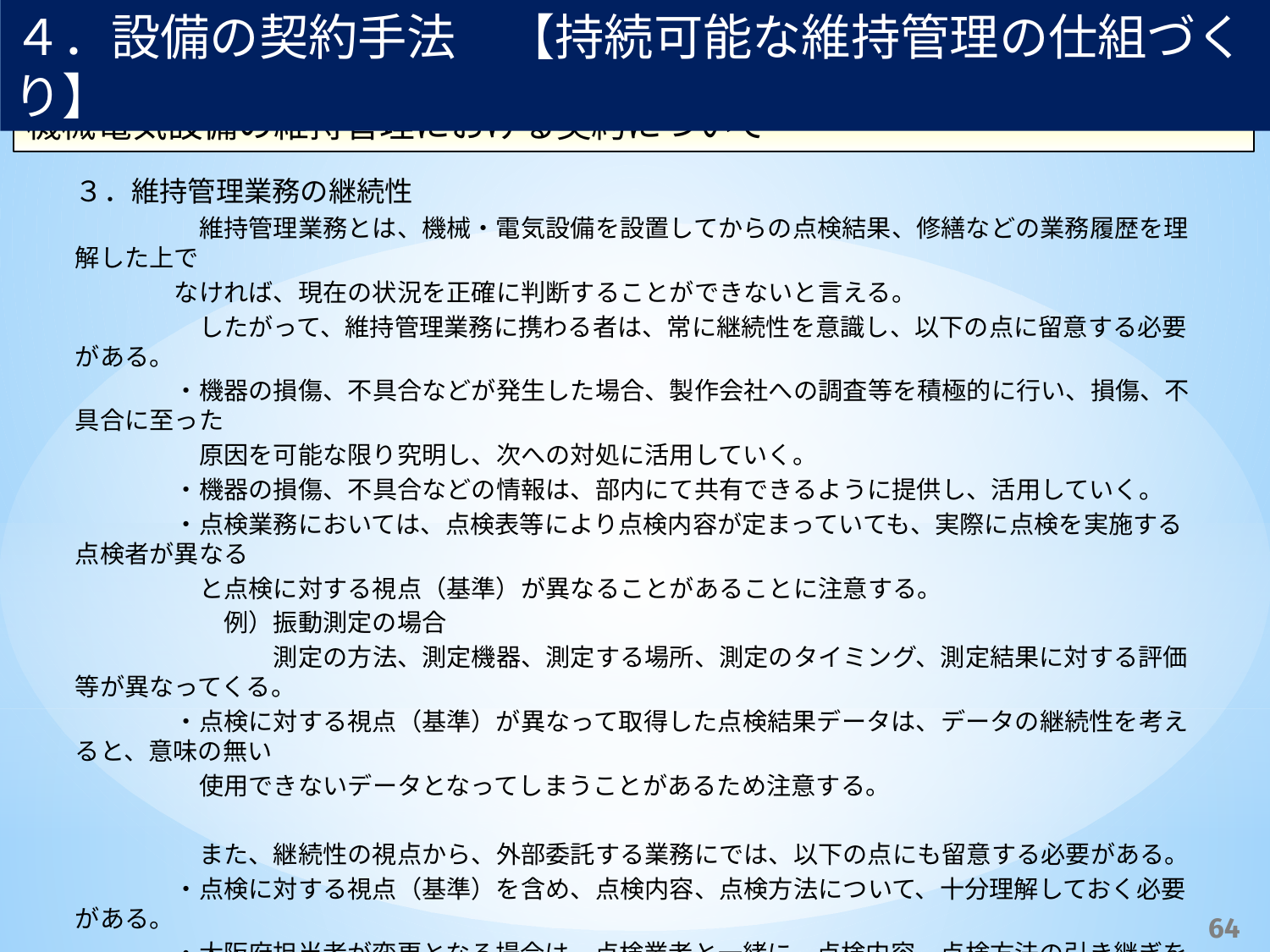

４．設備の契約手法　【持続可能な維持管理の仕組づくり】
機械電気設備の維持管理における契約について
３．維持管理業務の継続性
　　　　　維持管理業務とは、機械・電気設備を設置してからの点検結果、修繕などの業務履歴を理解した上で
　　　　なければ、現在の状況を正確に判断することができないと言える。
　　　　　したがって、維持管理業務に携わる者は、常に継続性を意識し、以下の点に留意する必要がある。
　　　　・機器の損傷、不具合などが発生した場合、製作会社への調査等を積極的に行い、損傷、不具合に至った
　　　　　原因を可能な限り究明し、次への対処に活用していく。
　　　　・機器の損傷、不具合などの情報は、部内にて共有できるように提供し、活用していく。
　　　　・点検業務においては、点検表等により点検内容が定まっていても、実際に点検を実施する点検者が異なる
　　　　　と点検に対する視点（基準）が異なることがあることに注意する。
　　　　　　例）振動測定の場合
　　　　　　　　測定の方法、測定機器、測定する場所、測定のタイミング、測定結果に対する評価等が異なってくる。
　　　　・点検に対する視点（基準）が異なって取得した点検結果データは、データの継続性を考えると、意味の無い
　　　　　使用できないデータとなってしまうことがあるため注意する。

　　　　　また、継続性の視点から、外部委託する業務にでは、以下の点にも留意する必要がある。
　　　　・点検に対する視点（基準）を含め、点検内容、点検方法について、十分理解しておく必要がある。
　　　　・大阪府担当者が変更となる場合は、点検業者と一緒に、点検内容、点検方法の引き継ぎをしっかりと行う。
　　　　・点検業者が変更となる場合は、大阪府担当者が新旧の点検者と一緒に、点検内容、点検方法の引き継ぎ
　　　　　を行う。
　　　　・点検の継続性を考慮し、長期継続契約を検討すること。

64